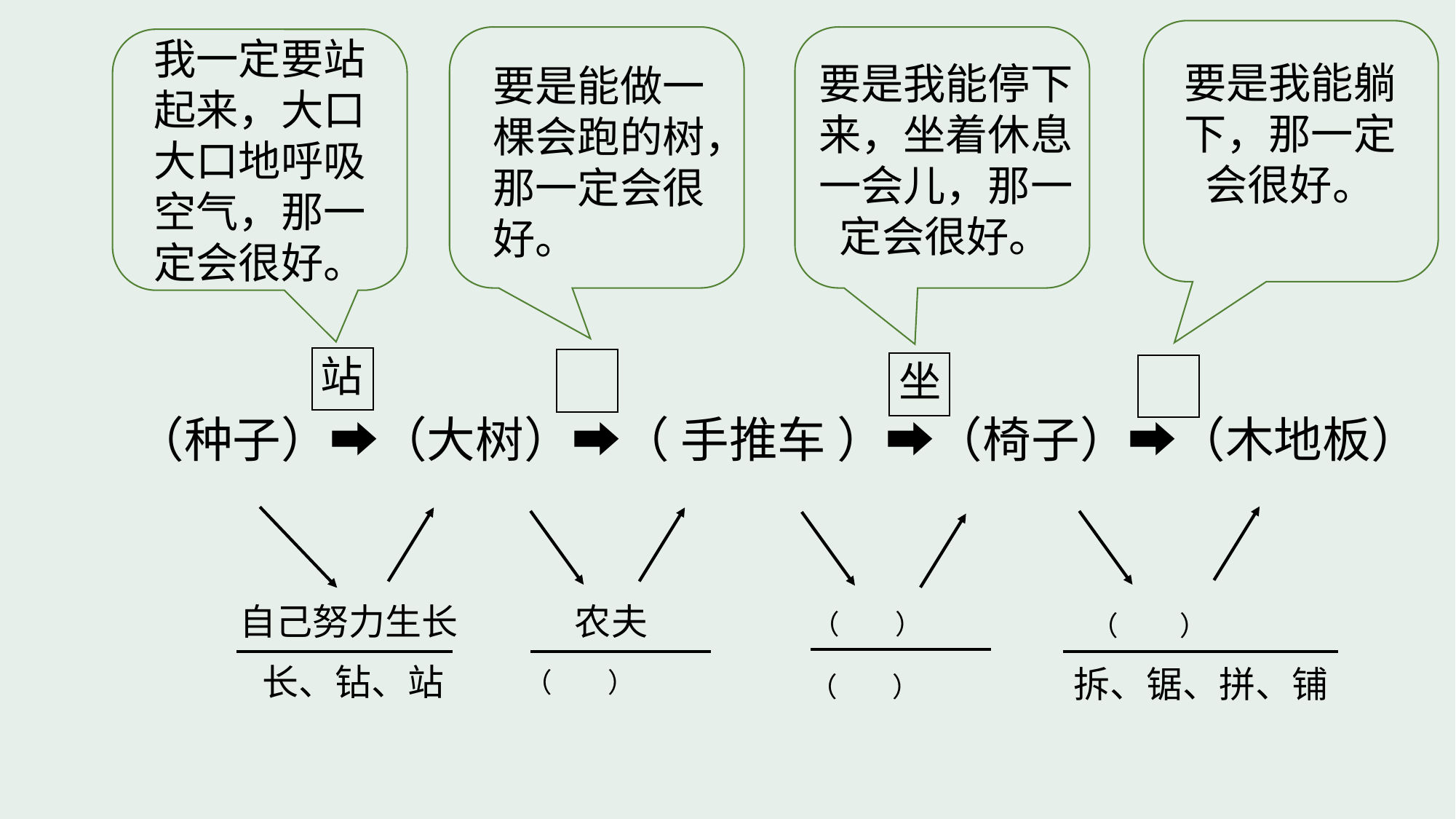

我一定要站起来，大口大口地呼吸空气，那一定会很好。
要是我能躺下，那一定会很好。
要是我能停下来，坐着休息一会儿，那一定会很好。
要是能做一棵会跑的树，那一定会很好。
站

坐

（种子）➡（大树）➡（ 手推车 ）➡（椅子）➡（木地板）

自己努力生长
农夫
（         ）
（          ）
长、钻、站
拆、锯、拼、铺
（         ）
（         ）